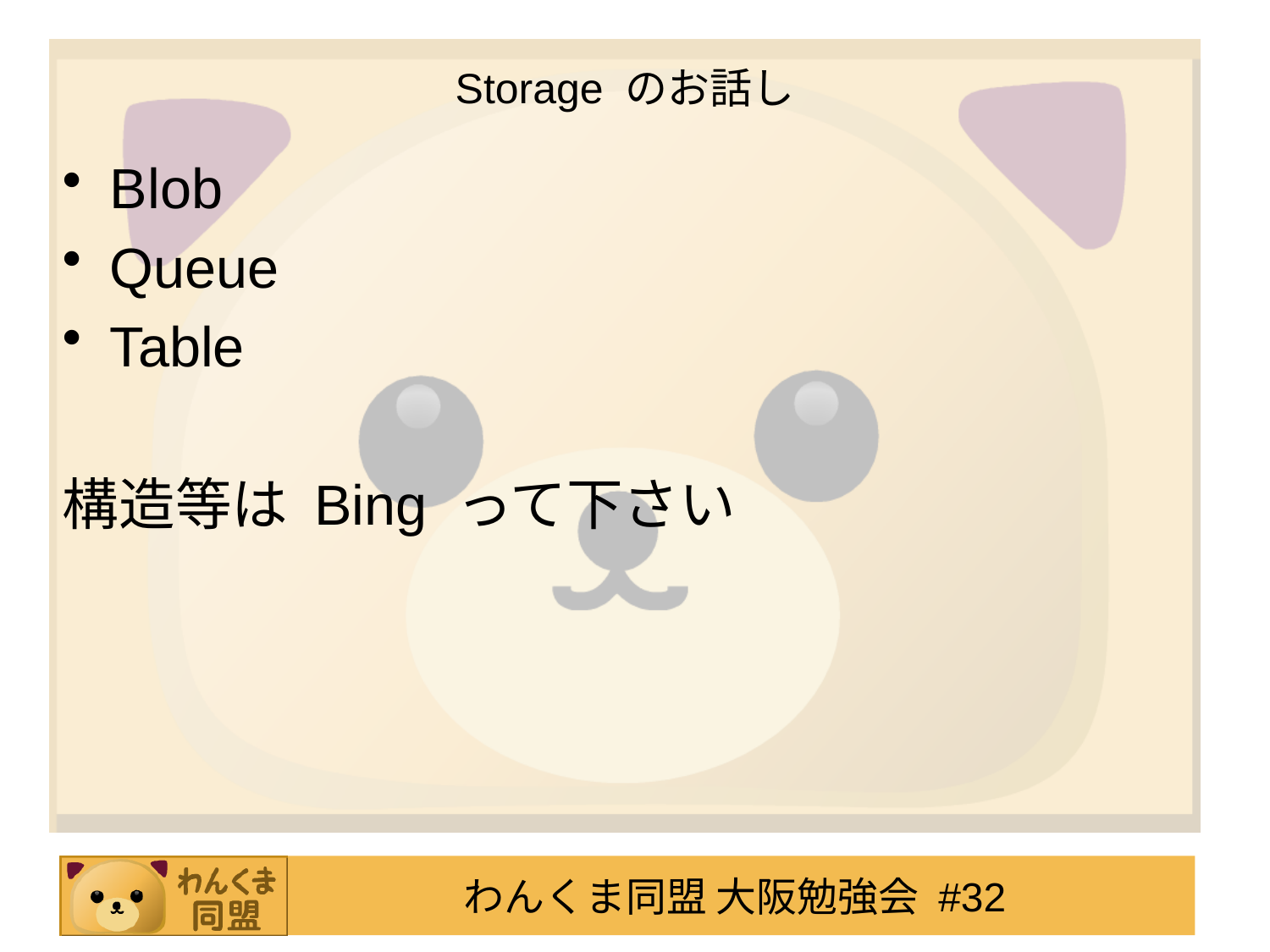

# Storage のお話し
Blob
Queue
Table

構造等は Bing って下さい